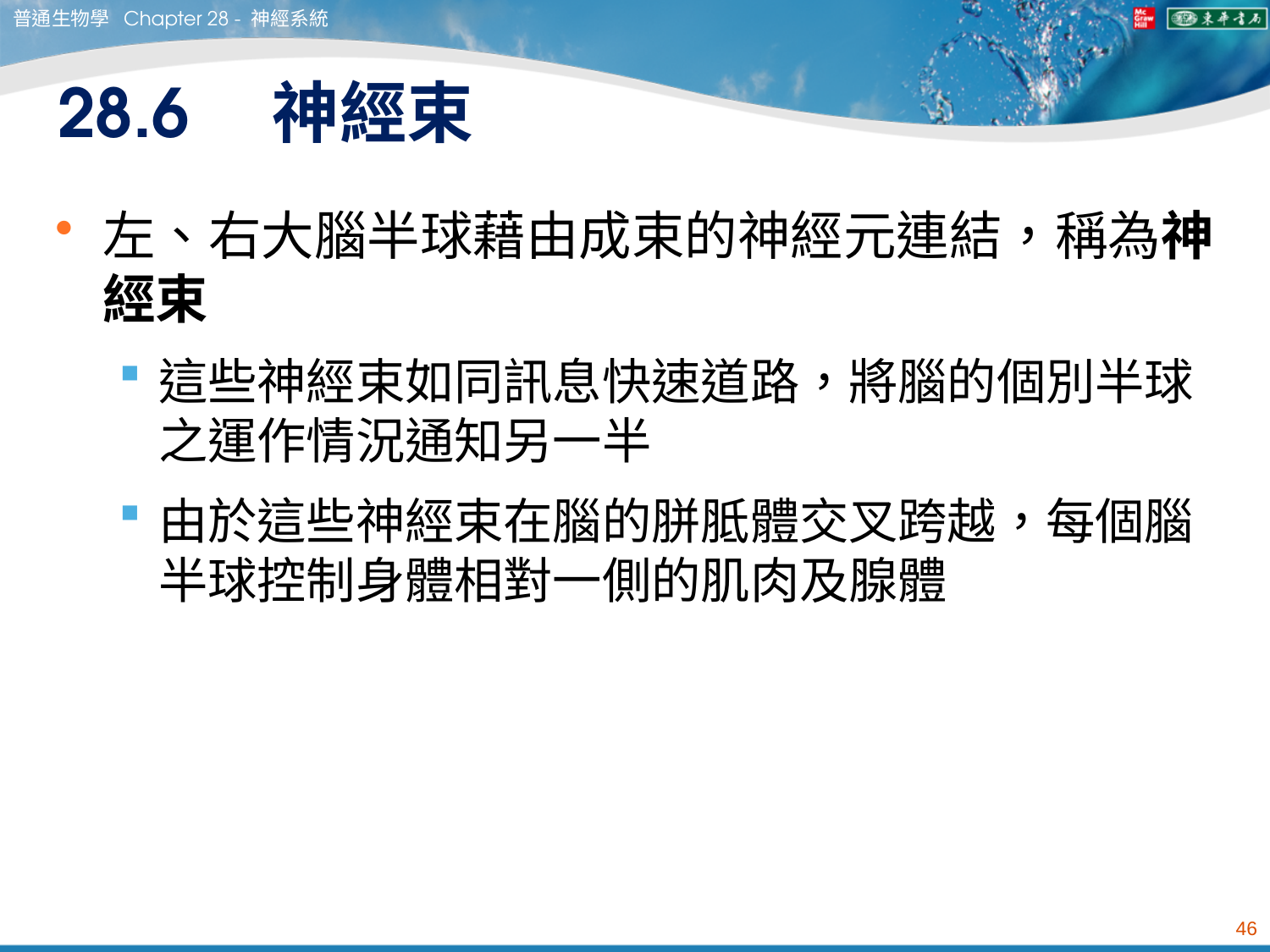

普通生物學  Chapter 28 - 神經系統
# 28.6　神經束
左、右大腦半球藉由成束的神經元連結，稱為神經束
這些神經束如同訊息快速道路，將腦的個別半球之運作情況通知另一半
由於這些神經束在腦的胼胝體交叉跨越，每個腦半球控制身體相對一側的肌肉及腺體
46